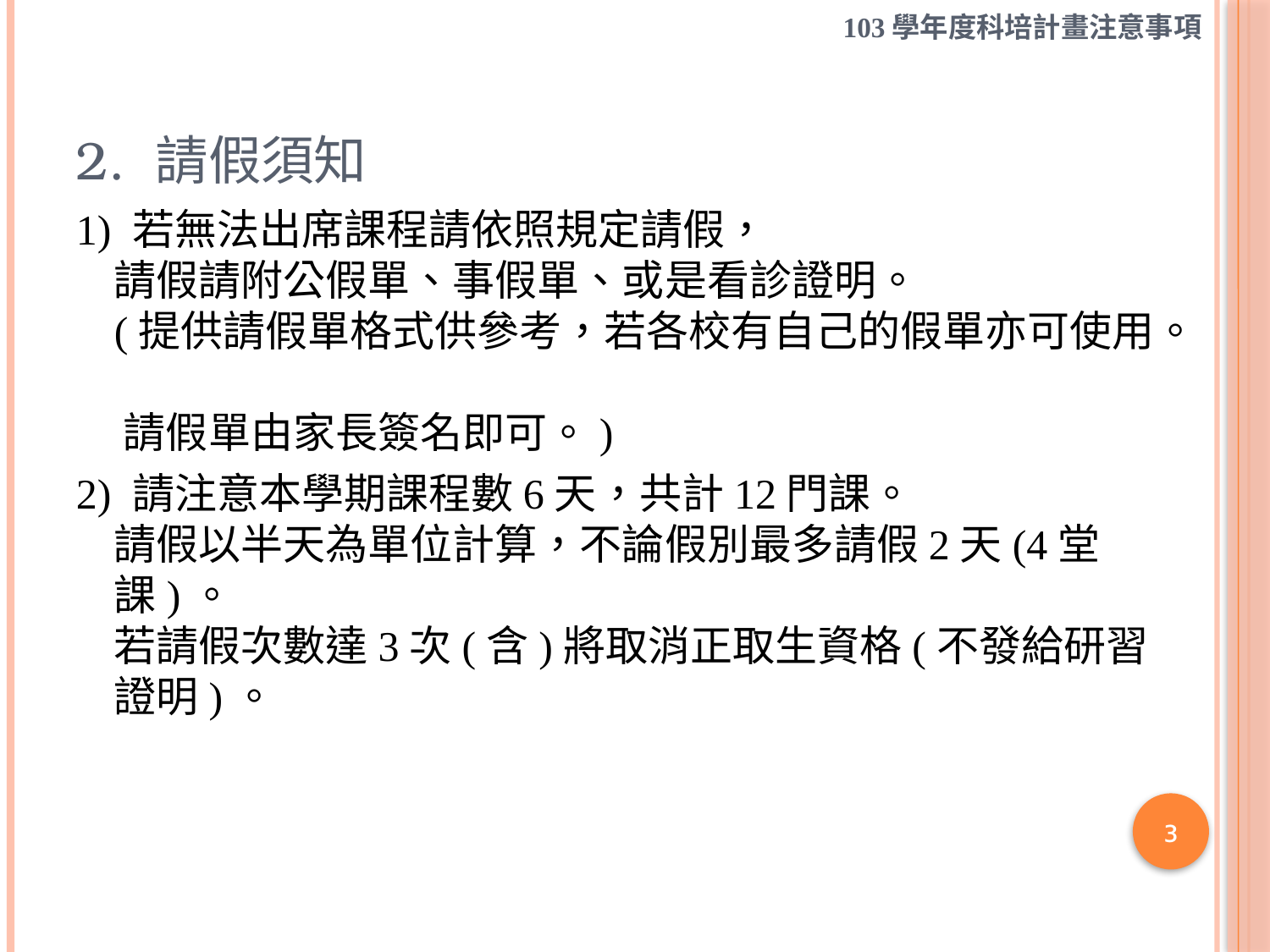

103學年度科培計畫注意事項
# 2. 請假須知
1) 若無法出席課程請依照規定請假，
請假請附公假單、事假單、或是看診證明。
(提供請假單格式供參考，若各校有自己的假單亦可使用。
 請假單由家長簽名即可。)
2) 請注意本學期課程數6天，共計12門課。
請假以半天為單位計算，不論假別最多請假2天(4堂課)。
若請假次數達3次(含)將取消正取生資格(不發給研習證明)。

3